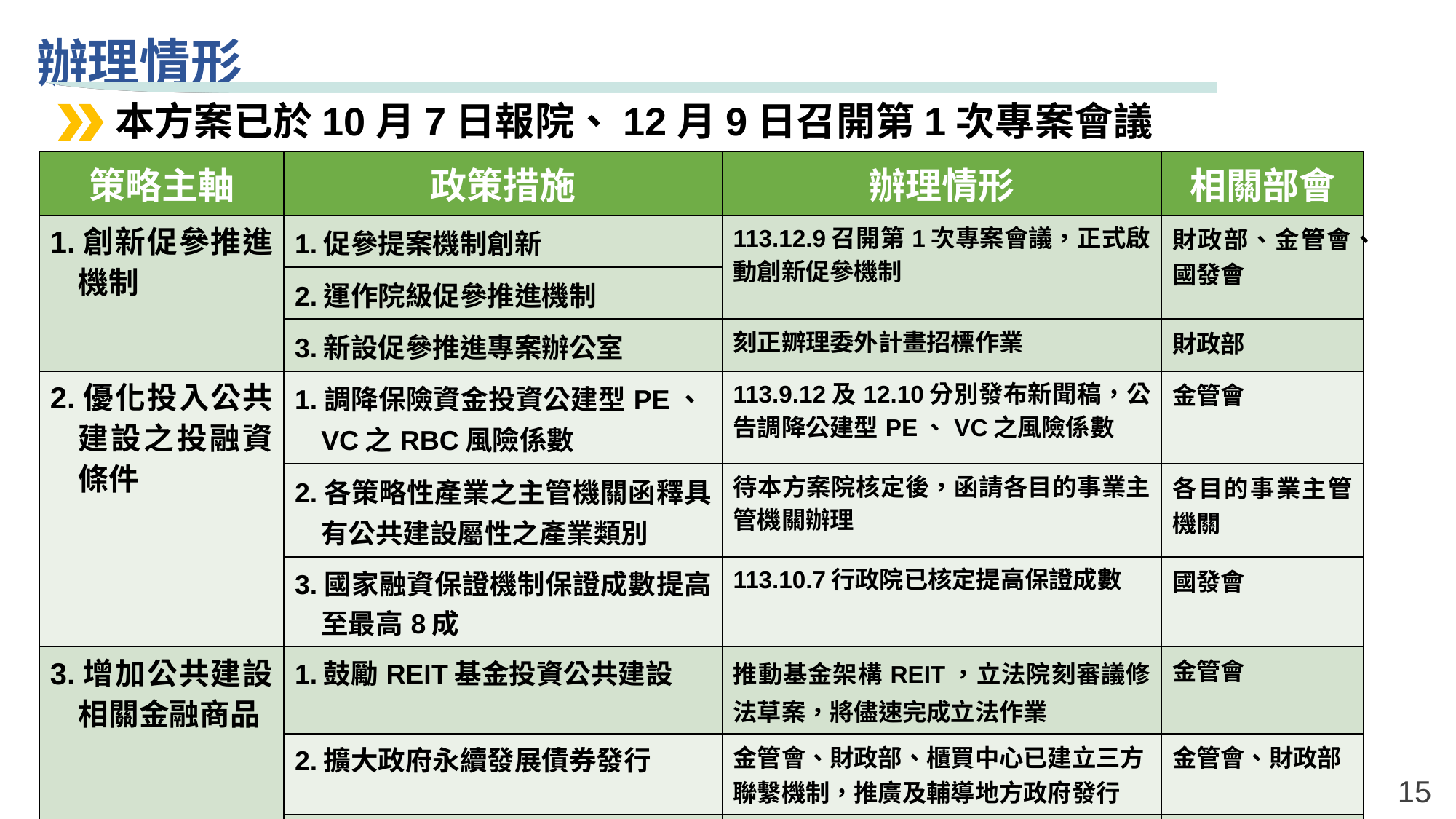

辦理情形

本方案已於10月7日報院、12月9日召開第1次專案會議

| 策略主軸 | 政策措施 | 辦理情形 | 相關部會 |
| --- | --- | --- | --- |
| 1.創新促參推進機制 | 1.促參提案機制創新 | 113.12.9召開第1次專案會議，正式啟動創新促參機制 | 財政部、金管會、國發會 |
|  | 2.運作院級促參推進機制 | 113年12月底前完成 |  |
|  | 3.新設促參推進專案辦公室 | 刻正辧理委外計畫招標作業 | 財政部 |
| 2.優化投入公共建設之投融資條件 | 1.調降保險資金投資公建型PE、VC之RBC風險係數 | 113.9.12及12.10分別發布新聞稿，公告調降公建型PE、VC之風險係數 | 金管會 |
|  | 2.各策略性產業之主管機關函釋具有公共建設屬性之產業類別 | 待本方案院核定後，函請各目的事業主管機關辦理 | 各目的事業主管機關 |
|  | 3.國家融資保證機制保證成數提高至最高8成 | 113.10.7行政院已核定提高保證成數 | 國發會 |
| 3.增加公共建設相關金融商品 | 1.鼓勵REIT基金投資公共建設 | 推動基金架構REIT，立法院刻審議修法草案，將儘速完成立法作業 | 金管會 |
|  | 2.擴大政府永續發展債券發行 | 金管會、財政部、櫃買中心已建立三方聯繫機制，推廣及輔導地方政府發行 | 金管會、財政部 |
|  | 3.推動公共建設證券化 | 已成立資本市場服務團 | 金管會 |
15